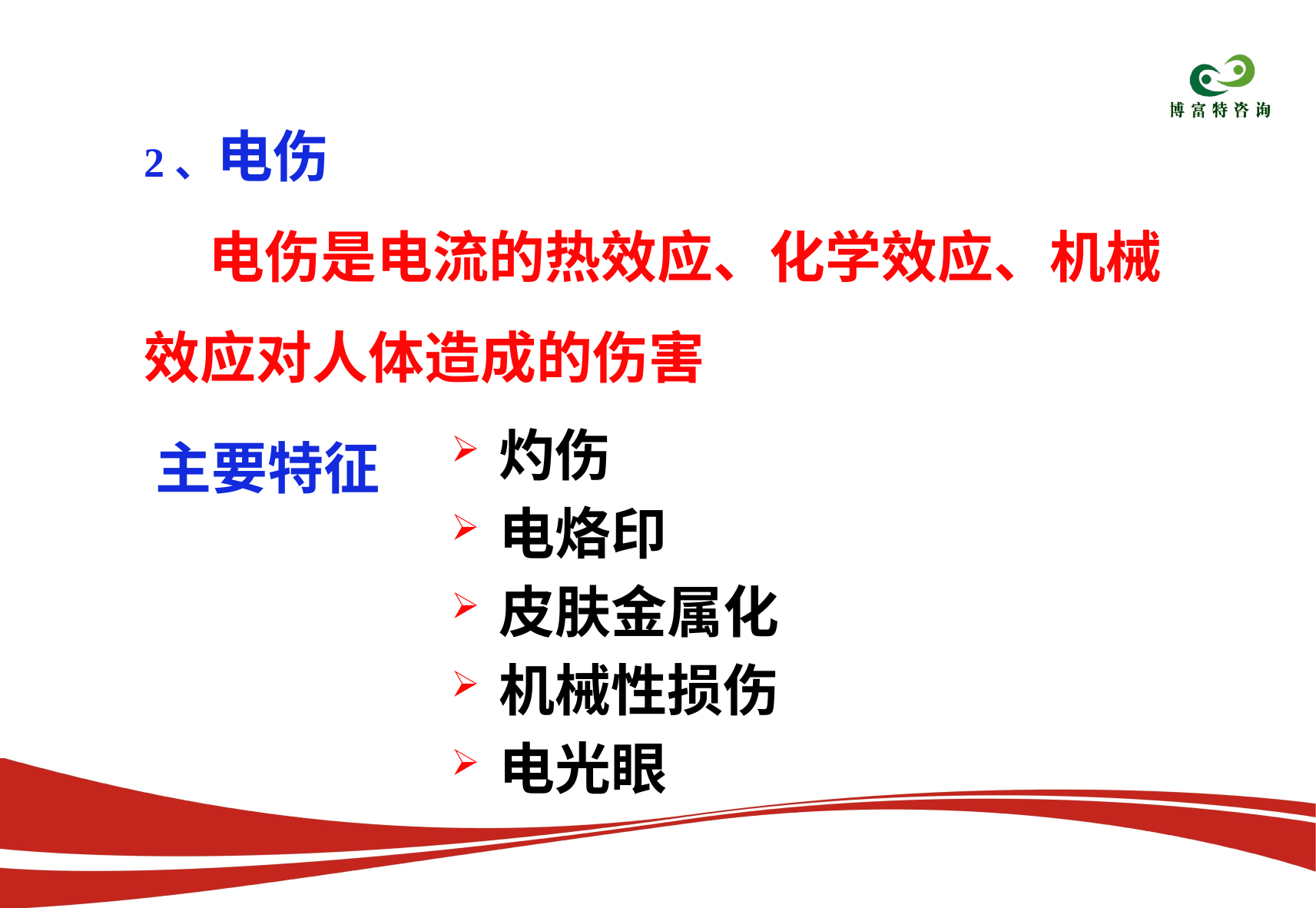

9
2、电伤
    电伤是电流的热效应、化学效应、机械效应对人体造成的伤害
主要特征
灼伤
电烙印
皮肤金属化
机械性损伤
电光眼